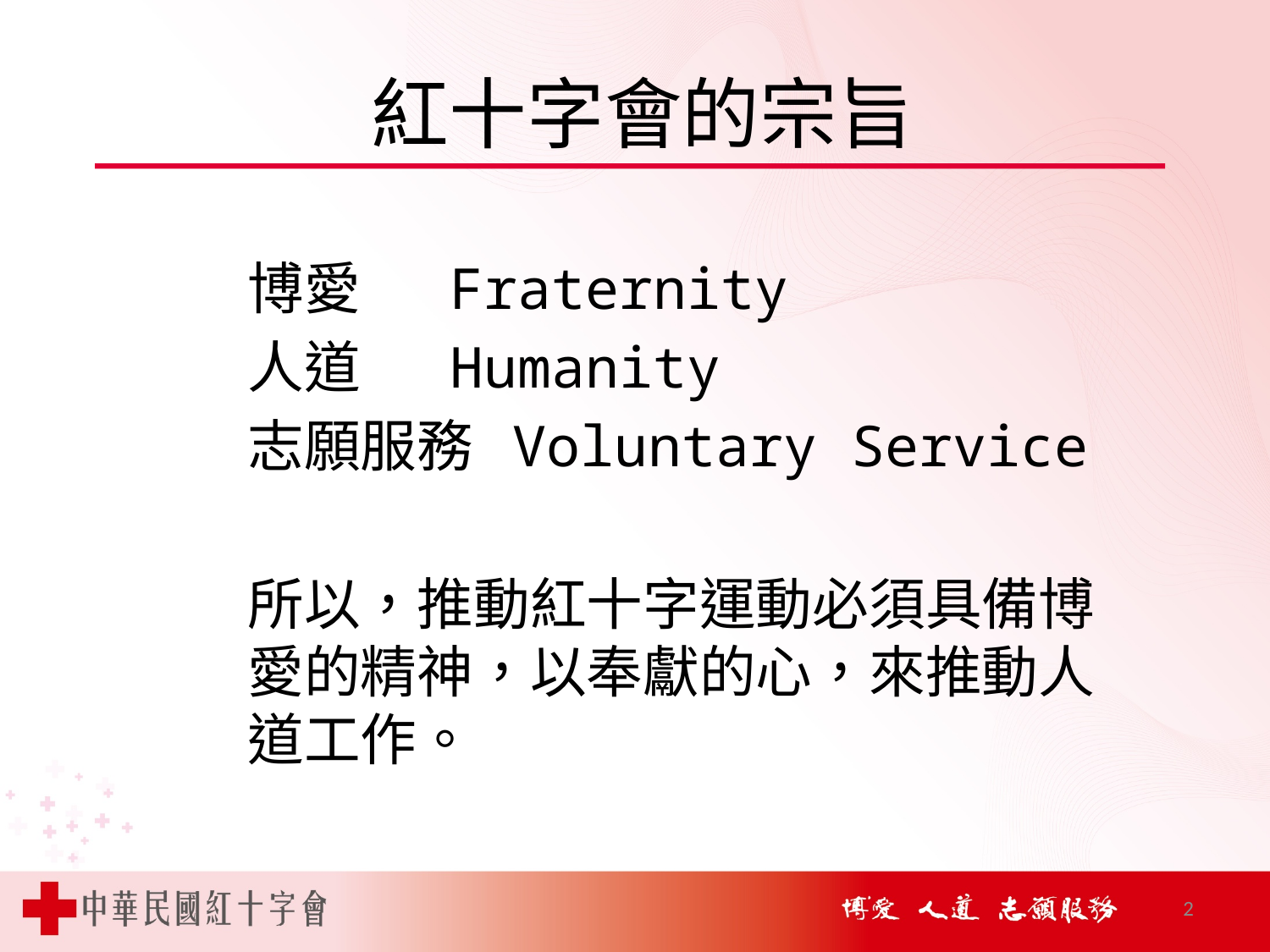

# 紅十字會的宗旨

博愛      Fraternity
人道      Humanity
志願服務  Voluntary Service

所以，推動紅十字運動必須具備博愛的精神，以奉獻的心，來推動人道工作。

2